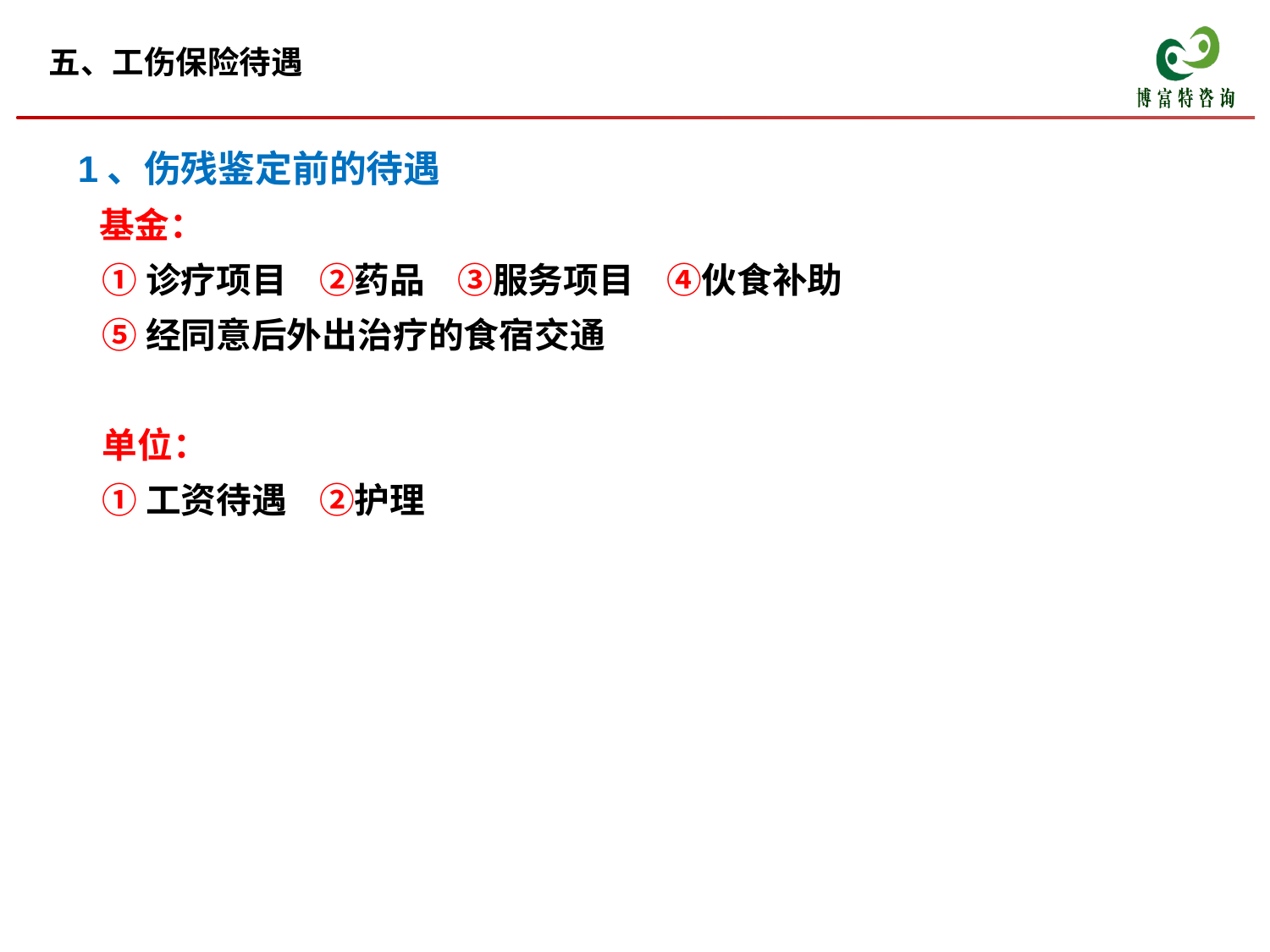

五、工伤保险待遇
1、伤残鉴定前的待遇
   基金：
   ①诊疗项目    ②药品    ③服务项目    ④伙食补助
   ⑤经同意后外出治疗的食宿交通

  单位：
   ①工资待遇    ②护理